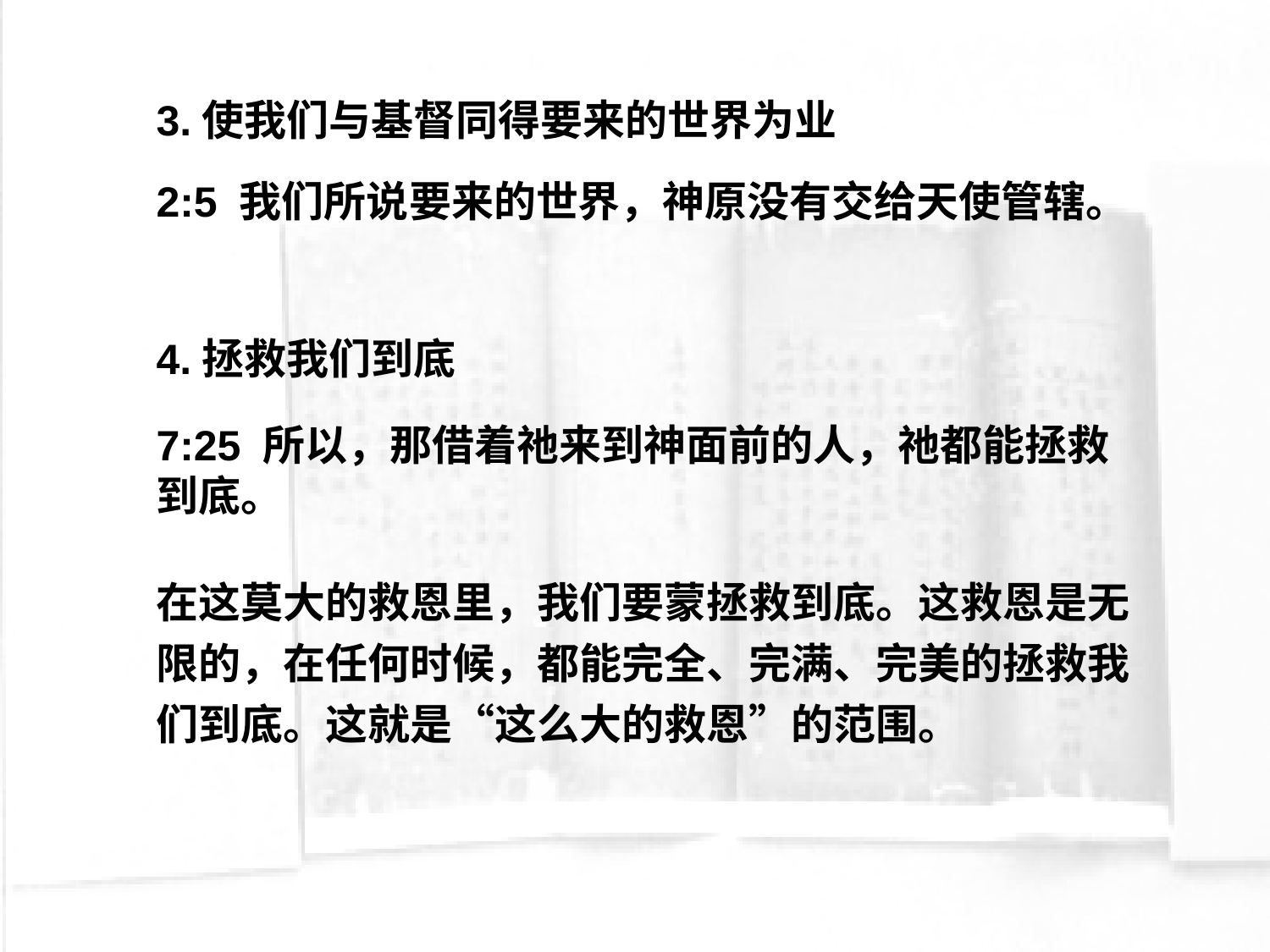

3.使我们与基督同得要来的世界为业
2:5 我们所说要来的世界，神原没有交给天使管辖。
4.拯救我们到底
7:25 所以，那借着祂来到神面前的人，祂都能拯救到底。
在这莫大的救恩里，我们要蒙拯救到底。这救恩是无限的，在任何时候，都能完全、完满、完美的拯救我们到底。这就是“这么大的救恩”的范围。